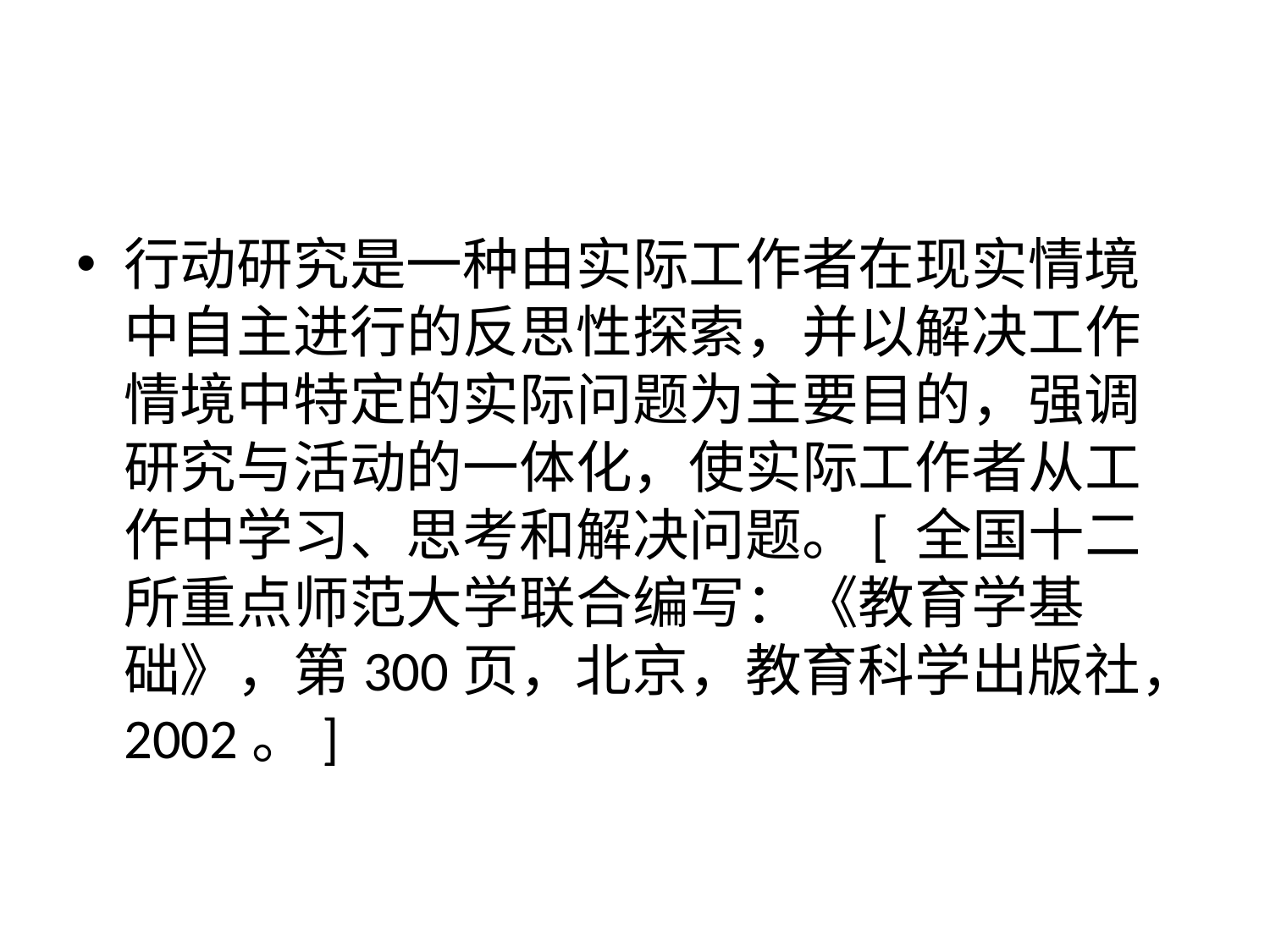

#
行动研究是一种由实际工作者在现实情境中自主进行的反思性探索，并以解决工作情境中特定的实际问题为主要目的，强调研究与活动的一体化，使实际工作者从工作中学习、思考和解决问题。[ 全国十二所重点师范大学联合编写：《教育学基础》，第300页，北京，教育科学出版社，2002。]